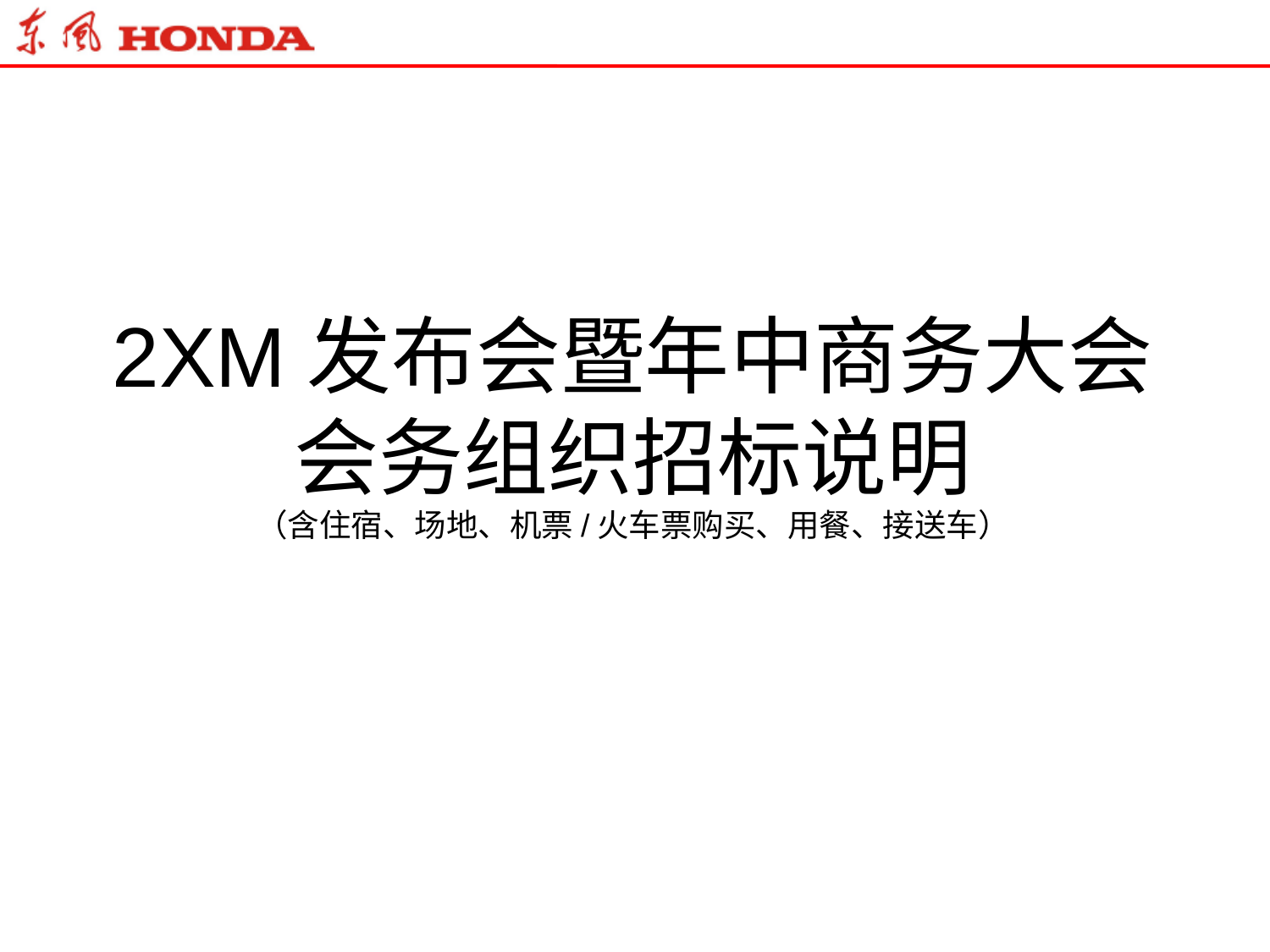

2VM发布会会务
2XM发布会暨年中商务大会
会务组织招标说明
（含住宿、场地、机票/火车票购买、用餐、接送车）